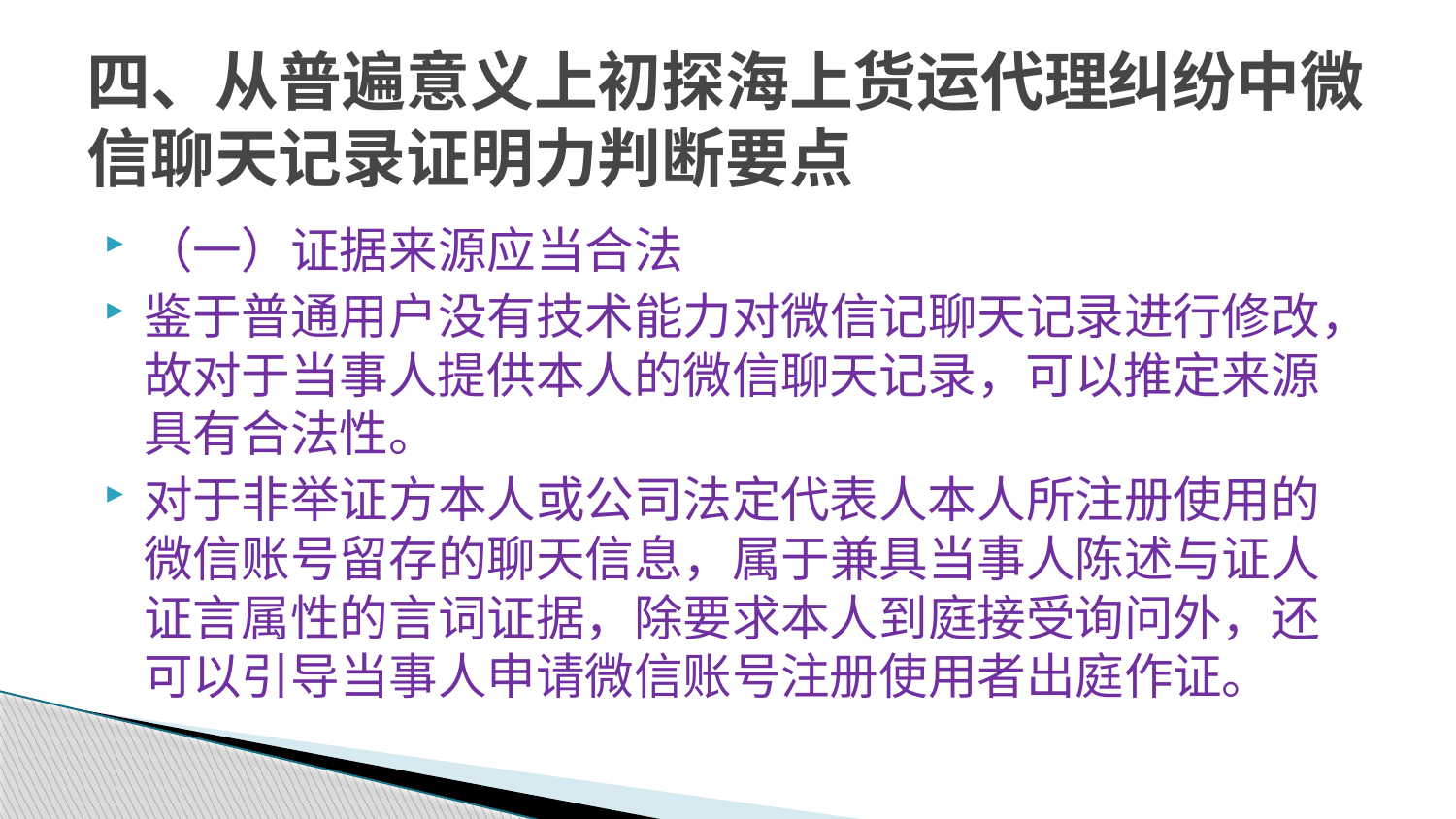

# 四、从普遍意义上初探海上货运代理纠纷中微信聊天记录证明力判断要点
（一）证据来源应当合法
鉴于普通用户没有技术能力对微信记聊天记录进行修改，故对于当事人提供本人的微信聊天记录，可以推定来源具有合法性。
对于非举证方本人或公司法定代表人本人所注册使用的微信账号留存的聊天信息，属于兼具当事人陈述与证人证言属性的言词证据，除要求本人到庭接受询问外，还可以引导当事人申请微信账号注册使用者出庭作证。